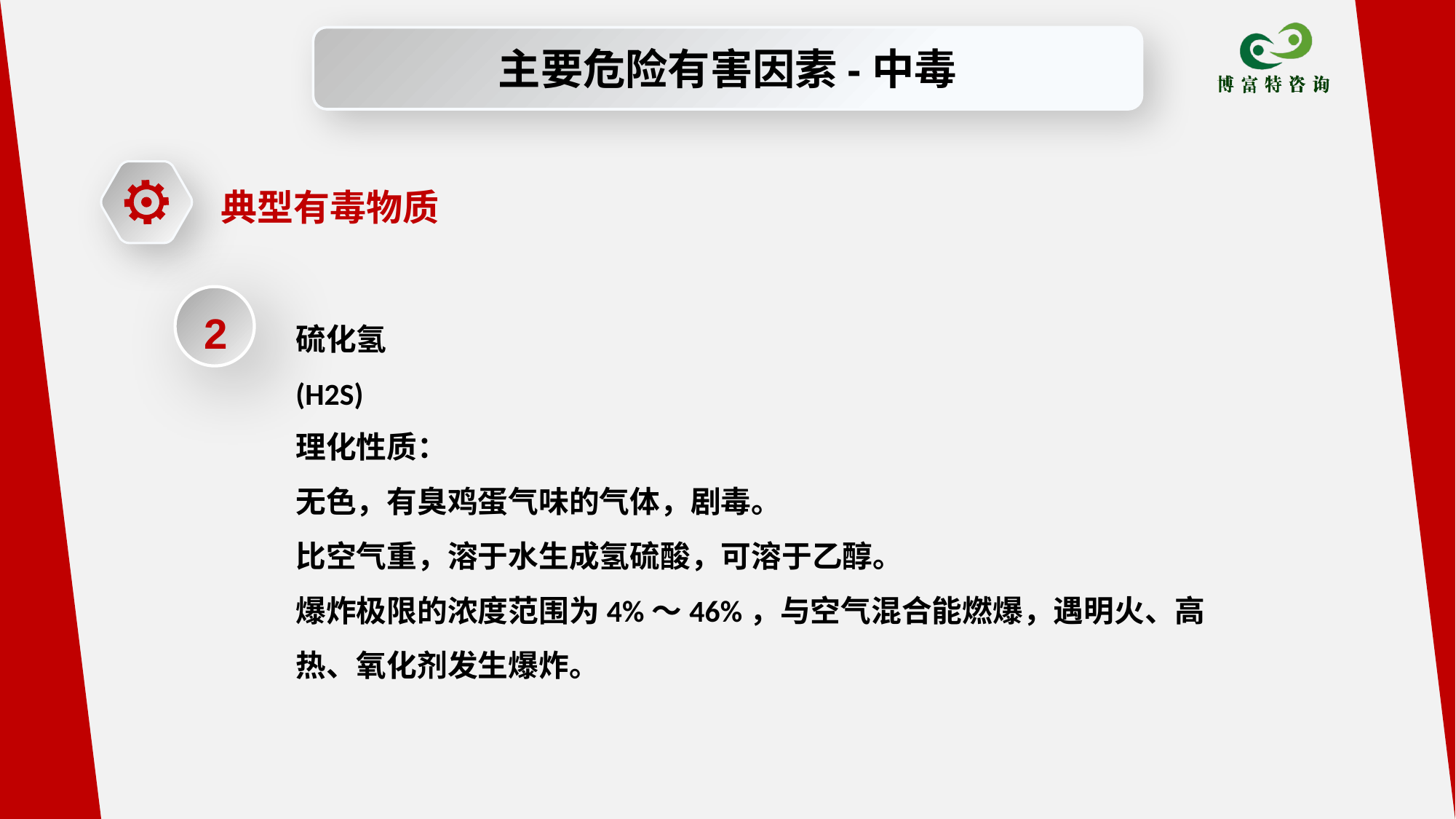

主要危险有害因素-中毒

典型有毒物质

2

硫化氢(H2S)
理化性质：
无色，有臭鸡蛋气味的气体，剧毒。
比空气重，溶于水生成氢硫酸，可溶于乙醇。
爆炸极限的浓度范围为4%～46%，与空气混合能燃爆，遇明火、高热、氧化剂发生爆炸。